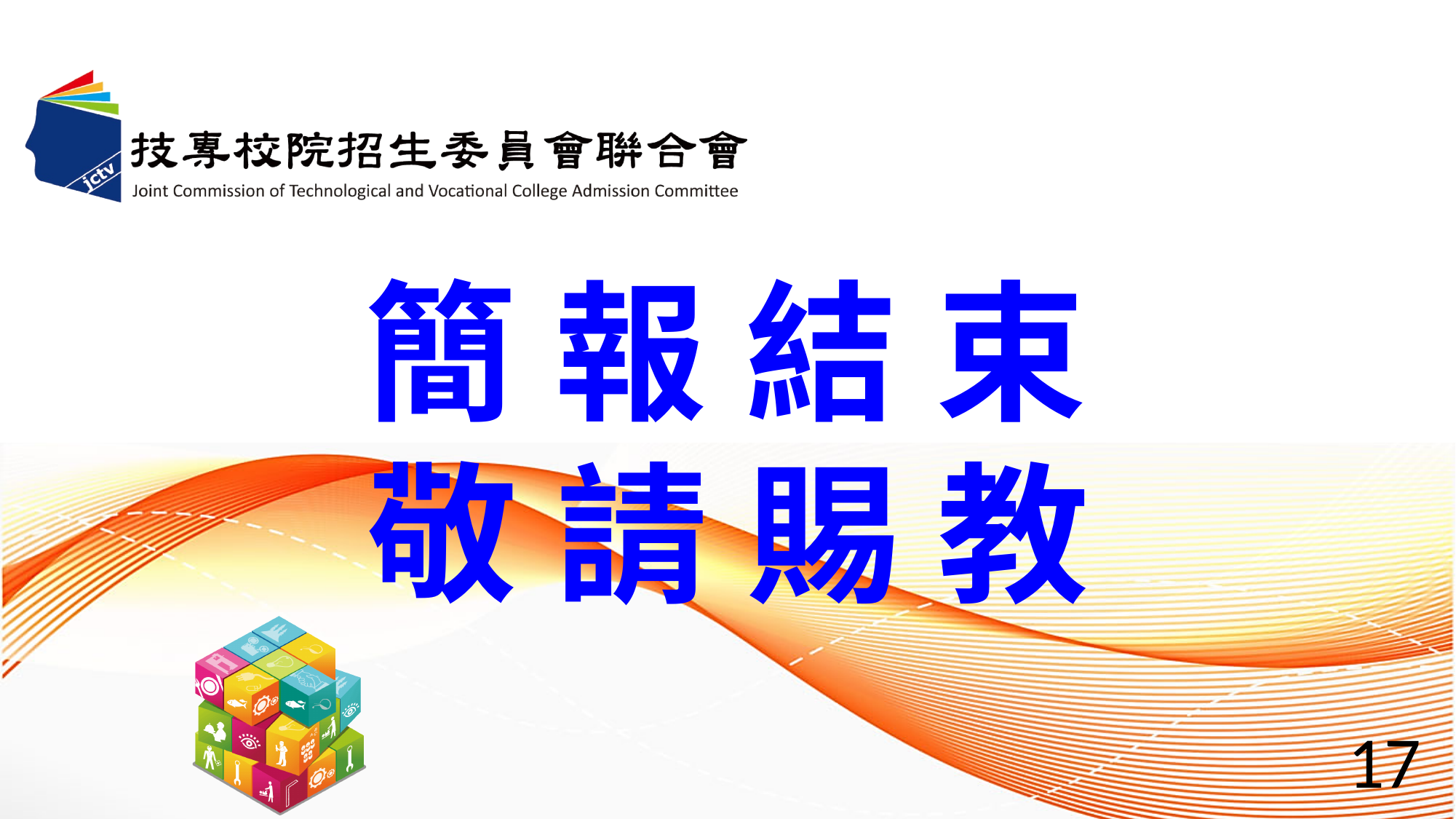

# 簡 報 結 束 敬 請 賜 教
17